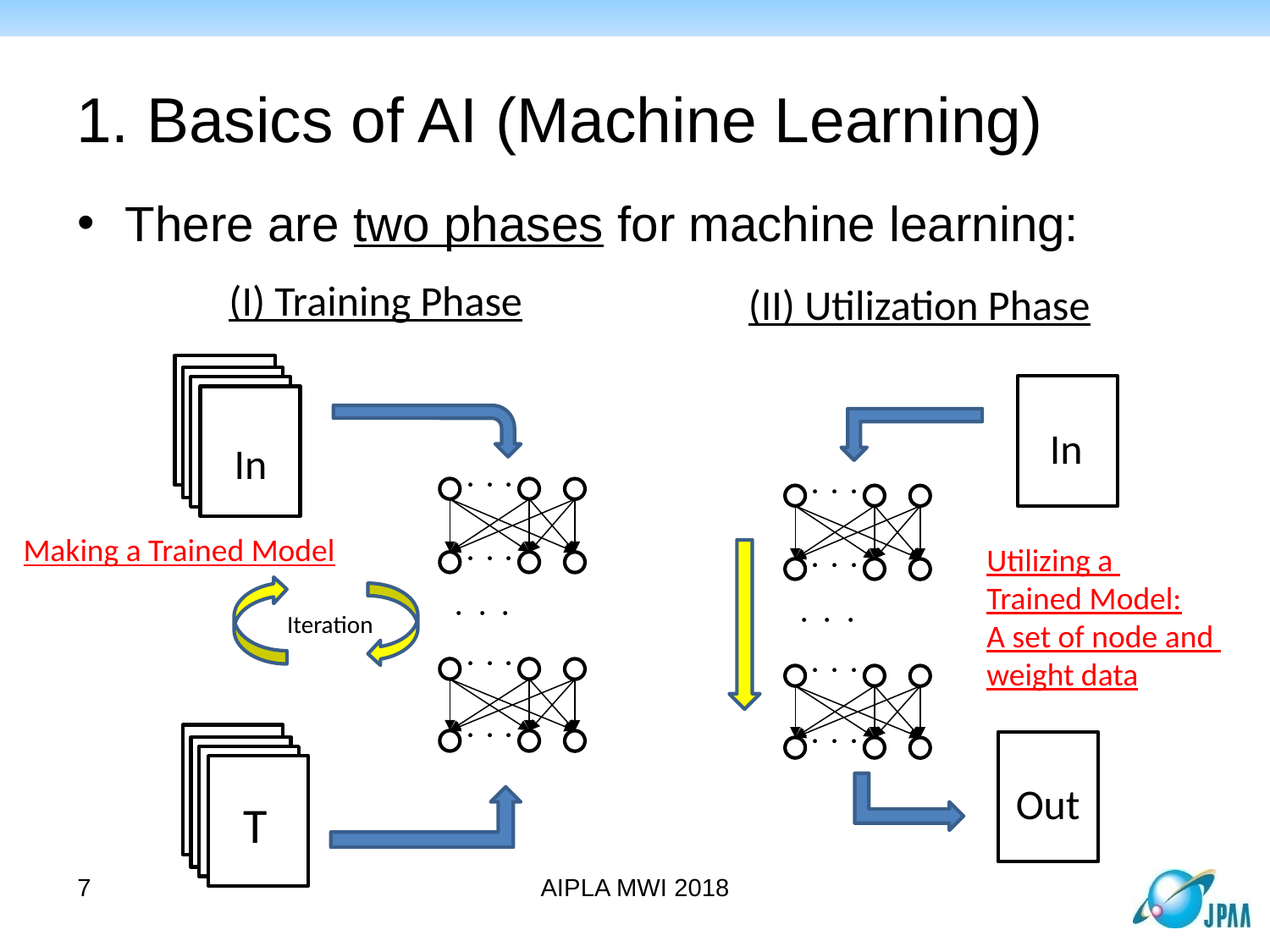

# 1. Basics of AI (Machine Learning)
There are two phases for machine learning:
(I) Training Phase
(II) Utilization Phase

In
In
Making a Trained Model
Utilizing a
Trained Model:
A set of node and
weight data

・・・
・・・
・・・
・・・
・・・

・・・
・・・
・・・
・・・
・・・

Iteration

Out

T